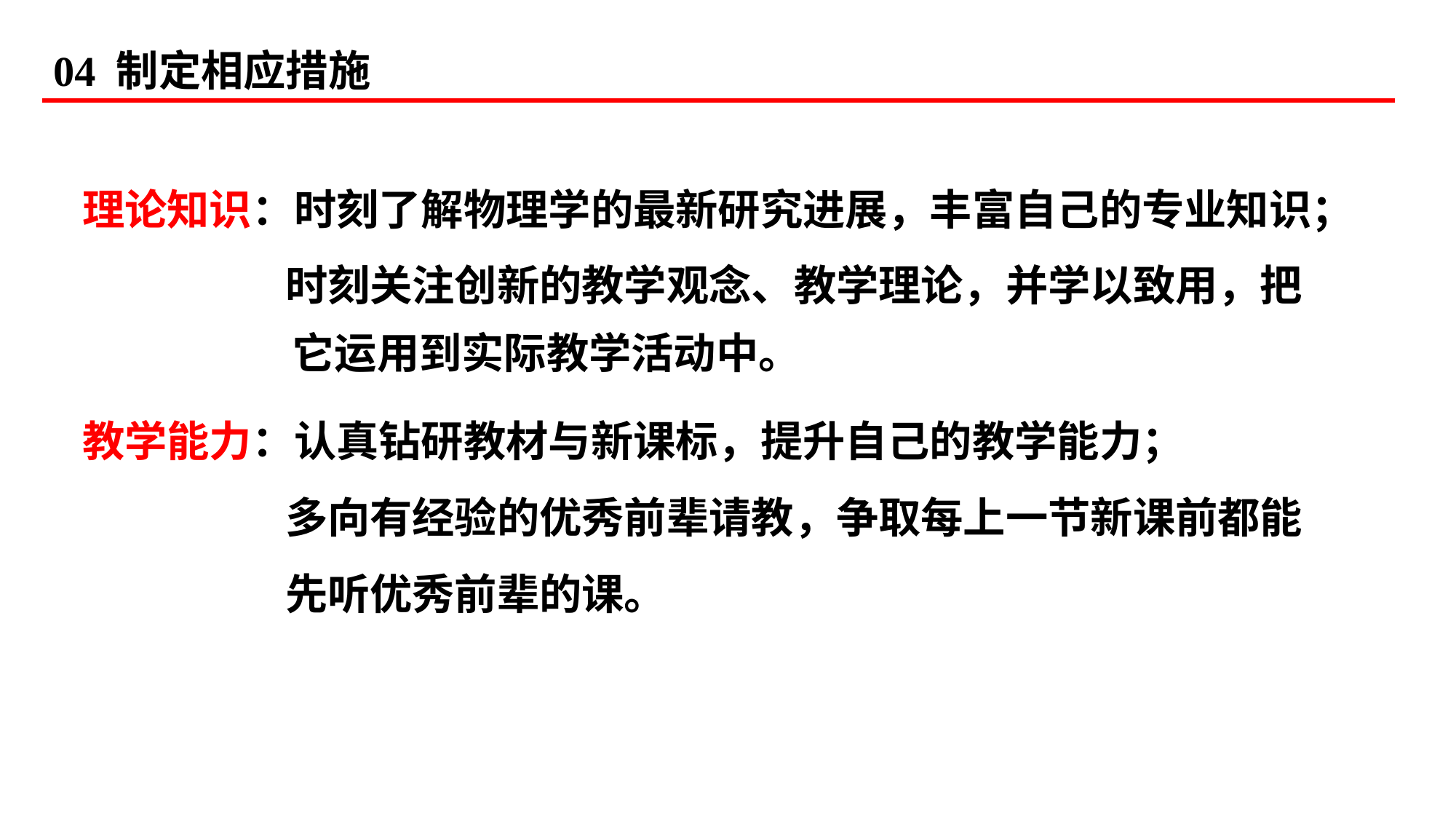

04 制定相应措施
理论知识：时刻了解物理学的最新研究进展，丰富自己的专业知识；
                    时刻关注创新的教学观念、教学理论，并学以致用，把
它运用到实际教学活动中。
教学能力：认真钻研教材与新课标，提升自己的教学能力；
                    多向有经验的优秀前辈请教，争取每上一节新课前都能
                    先听优秀前辈的课。